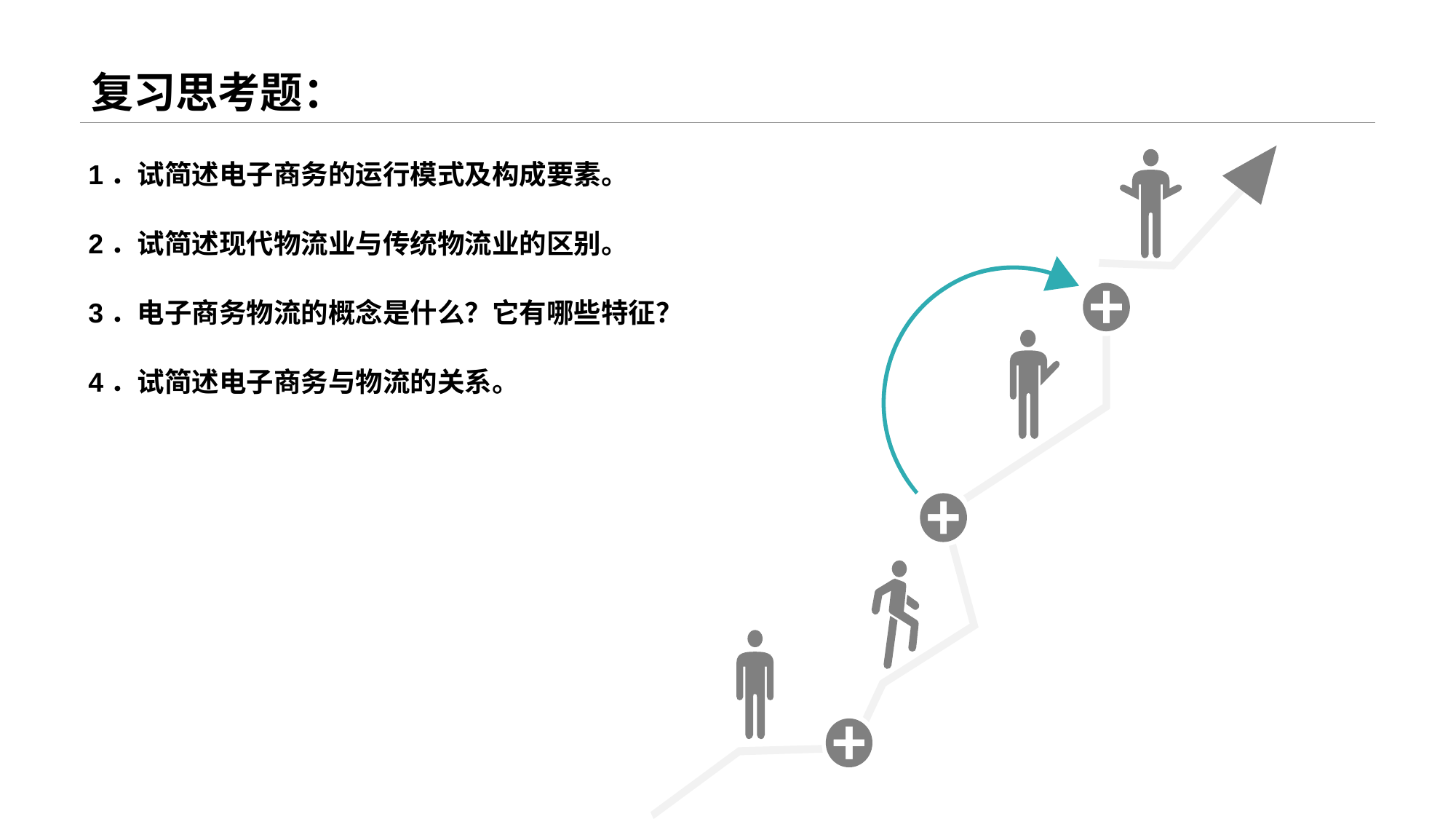

# 复习思考题：

1．试简述电子商务的运行模式及构成要素。
2．试简述现代物流业与传统物流业的区别。
3．电子商务物流的概念是什么？它有哪些特征？
4．试简述电子商务与物流的关系。

7